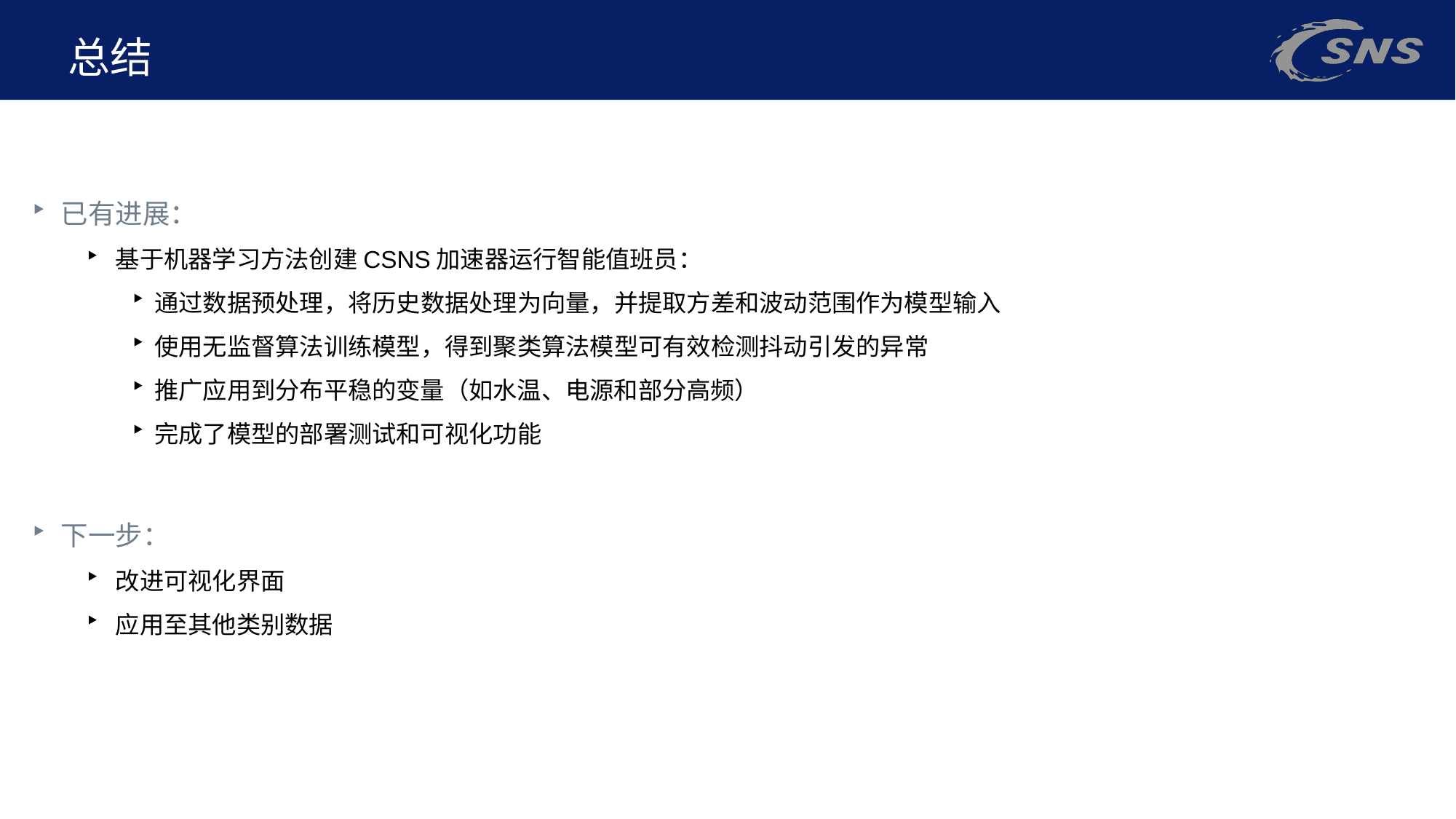

总结
已有进展：
基于机器学习方法创建CSNS加速器运行智能值班员：
通过数据预处理，将历史数据处理为向量，并提取方差和波动范围作为模型输入
使用无监督算法训练模型，得到聚类算法模型可有效检测抖动引发的异常
推广应用到分布平稳的变量（如水温、电源和部分高频）
完成了模型的部署测试和可视化功能

下一步：
改进可视化界面
应用至其他类别数据
15